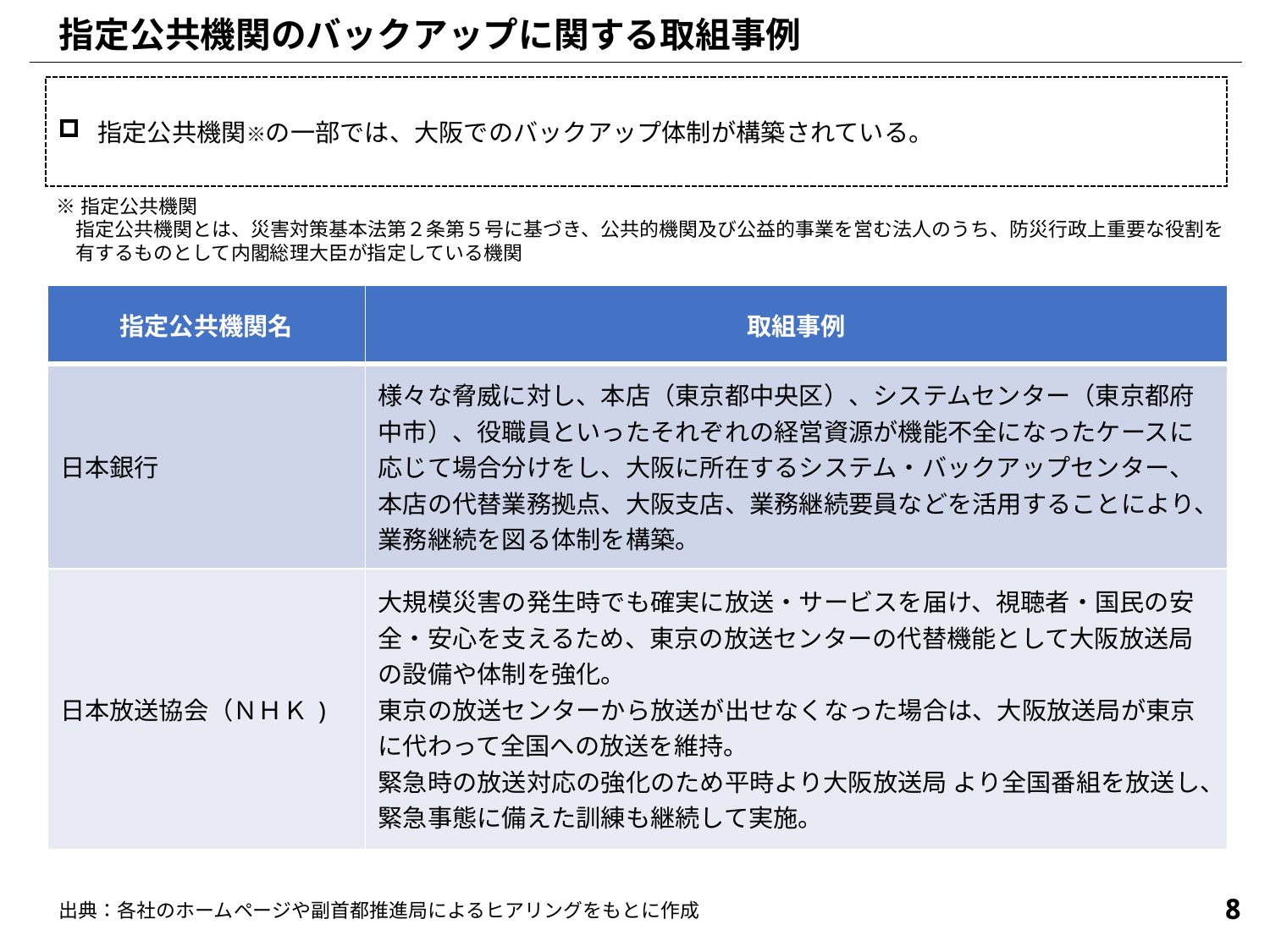

指定公共機関のバックアップに関する取組事例
指定公共機関※の一部では、大阪でのバックアップ体制が構築されている。
※指定公共機関
　指定公共機関とは、災害対策基本法第２条第５号に基づき、公共的機関及び公益的事業を営む法人のうち、防災行政上重要な役割を
　有するものとして内閣総理大臣が指定している機関
| 指定公共機関名 | 取組事例 |
| --- | --- |
| 日本銀行 | 様々な脅威に対し、本店（東京都中央区）、システムセンター（東京都府中市）、役職員といったそれぞれの経営資源が機能不全になったケースに応じて場合分けをし、大阪に所在するシステム・バックアップセンター、本店の代替業務拠点、大阪支店、業務継続要員などを活用することにより、業務継続を図る体制を構築。 |
| 日本放送協会（ＮＨＫ) | 大規模災害の発生時でも確実に放送・サービスを届け、視聴者・国民の安全・安心を支えるため、東京の放送センターの代替機能として大阪放送局 の設備や体制を強化。 東京の放送センターから放送が出せなくなった場合は、大阪放送局が東京に代わって全国への放送を維持。 緊急時の放送対応の強化のため平時より大阪放送局 より全国番組を放送し、緊急事態に備えた訓練も継続して実施。 |
8
出典：各社のホームページや副首都推進局によるヒアリングをもとに作成